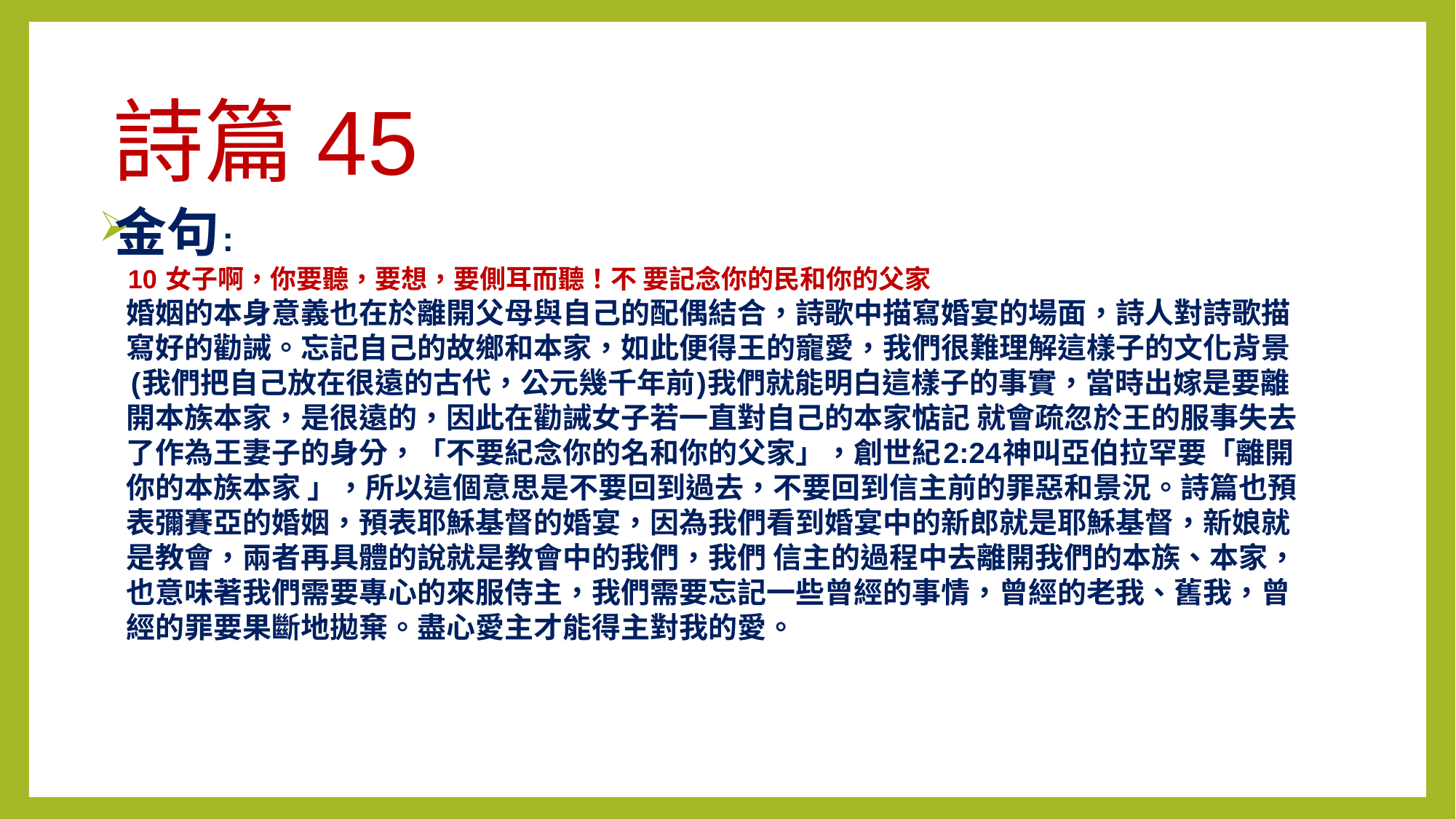

# 詩篇45
金句:
    10 女子啊，你要聽，要想，要側耳而聽！不 要記念你的民和你的父家
    婚姻的本身意義也在於離開父母與自己的配偶結合，詩歌中描寫婚宴的場面，詩人對詩歌描
    寫好的勸誡。忘記自己的故鄉和本家，如此便得王的寵愛，我們很難理解這樣子的文化背景
    (我們把自己放在很遠的古代，公元幾千年前)我們就能明白這樣子的事實，當時出嫁是要離
    開本族本家，是很遠的，因此在勸誡女子若一直對自己的本家惦記 就會疏忽於王的服事失去
    了作為王妻子的身分，「不要紀念你的名和你的父家」，創世紀2:24神叫亞伯拉罕要「離開
    你的本族本家 」，所以這個意思是不要回到過去，不要回到信主前的罪惡和景況。詩篇也預
    表彌賽亞的婚姻，預表耶穌基督的婚宴，因為我們看到婚宴中的新郎就是耶穌基督，新娘就
    是教會，兩者再具體的說就是教會中的我們，我們 信主的過程中去離開我們的本族、本家，
    也意味著我們需要專心的來服侍主，我們需要忘記一些曾經的事情，曾經的老我、舊我，曾
    經的罪要果斷地拋棄。盡心愛主才能得主對我的愛。